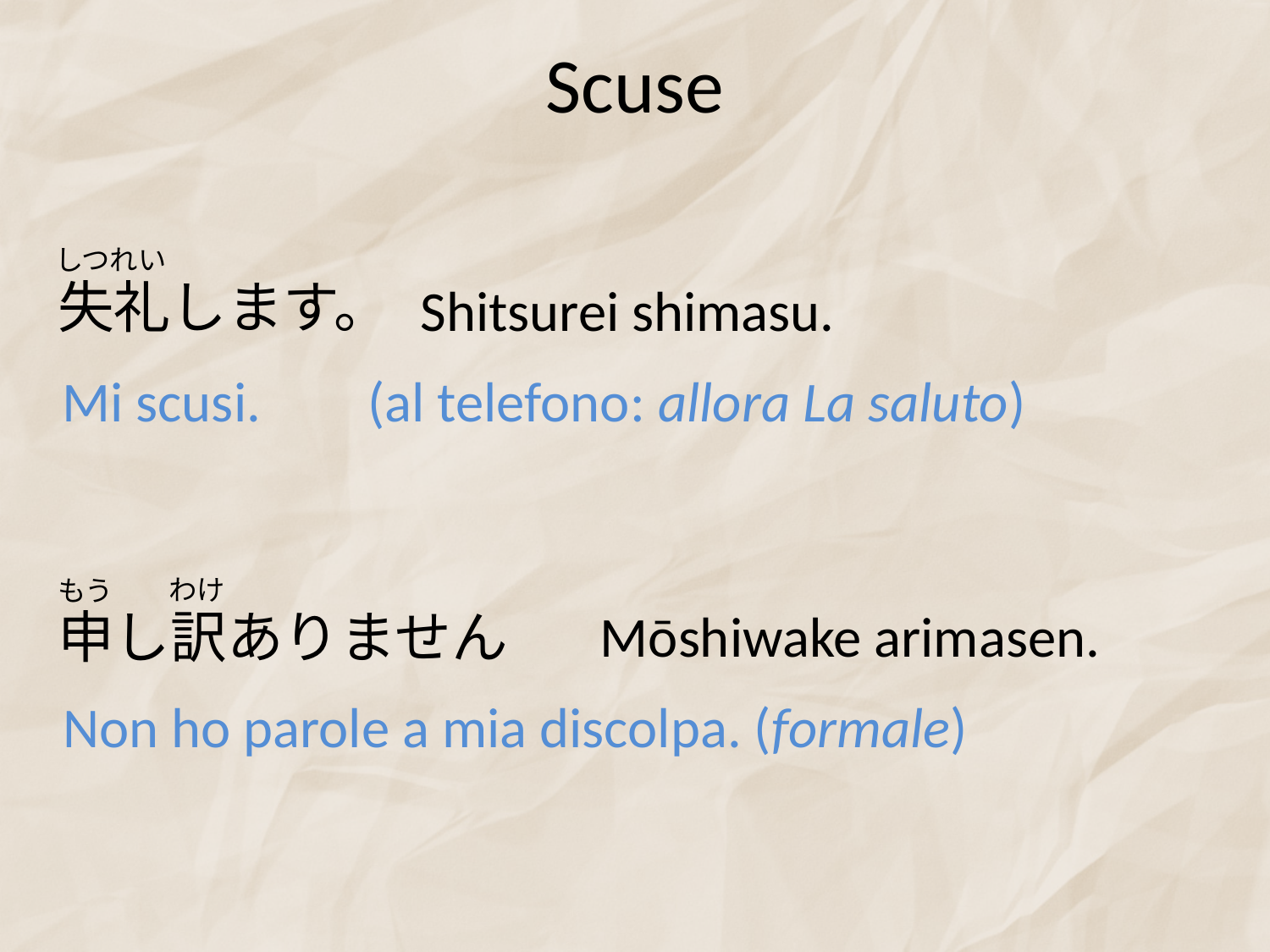

# Scuse
しつれい
失礼します。
Shitsurei shimasu.
Mi scusi.
(al telefono: allora La saluto)
わけ
もう
Mōshiwake arimasen.
申し訳ありません
Non ho parole a mia discolpa. (formale)